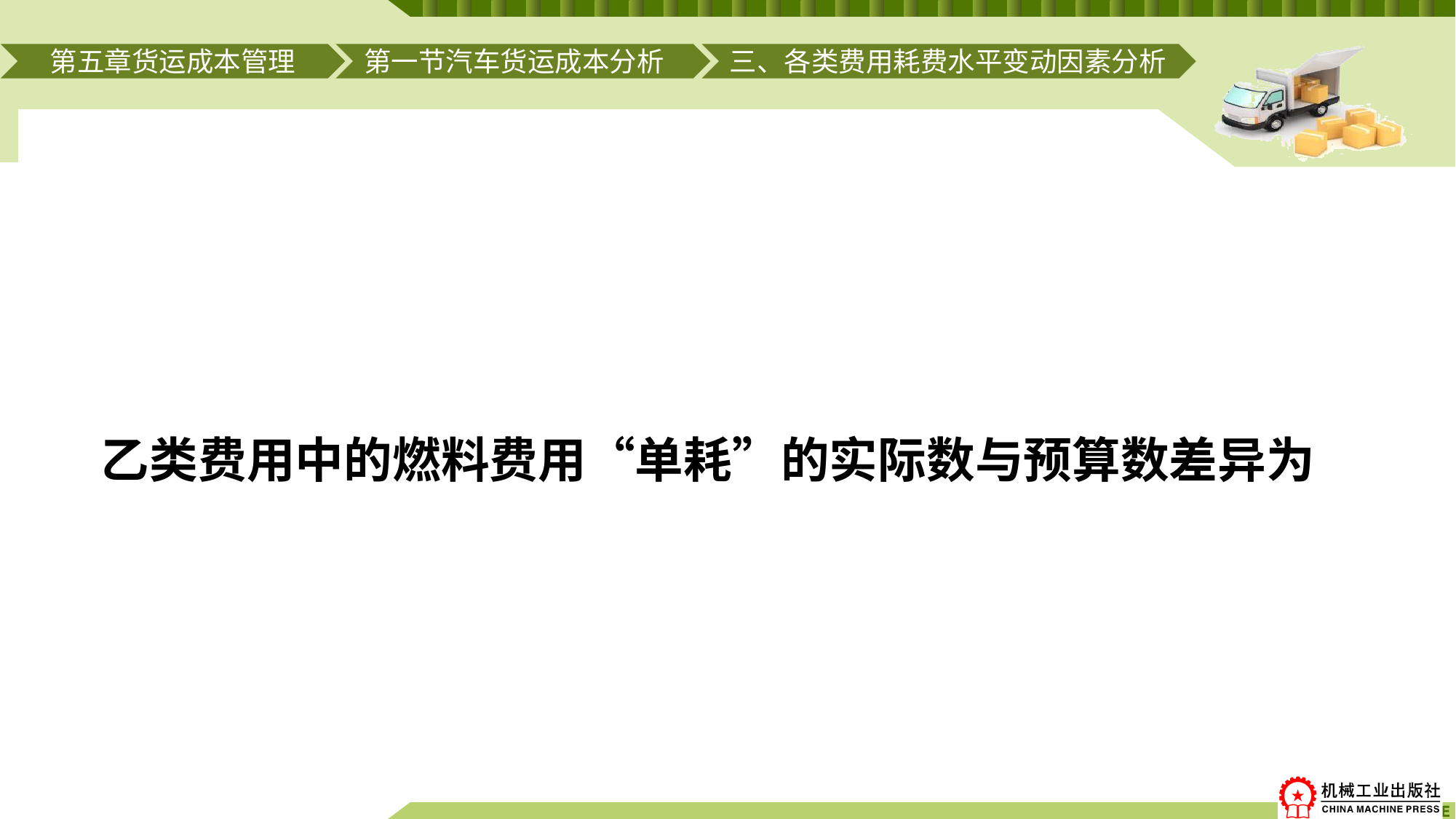

第五章货运成本管理
第一节汽车货运成本分析
三、各类费用耗费水平变动因素分析
# 乙类费用中的燃料费用“单耗”的实际数与预算数差异为